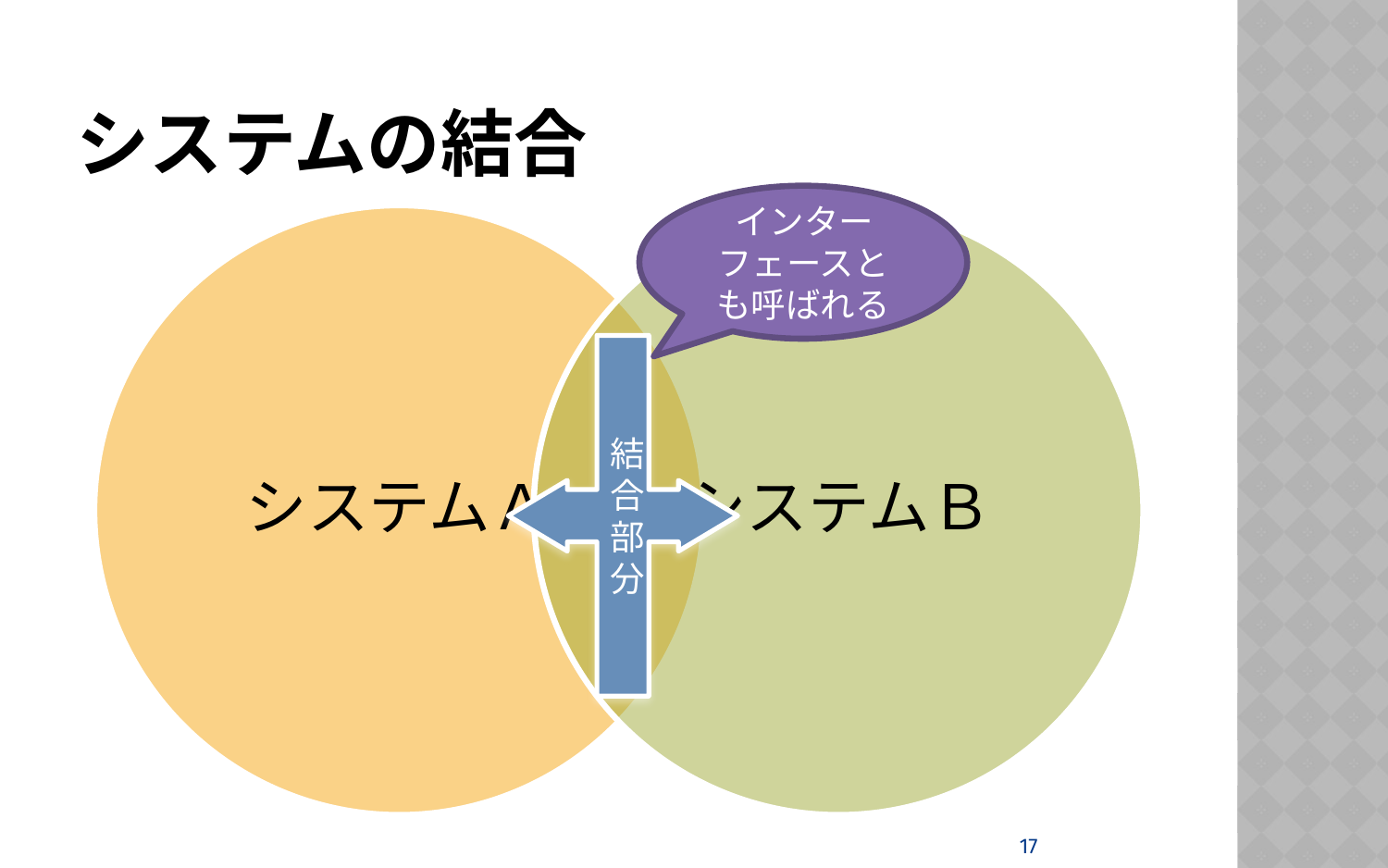

# システムの結合
インターフェースとも呼ばれる
システムＡ
システムＢ
結合部分
17